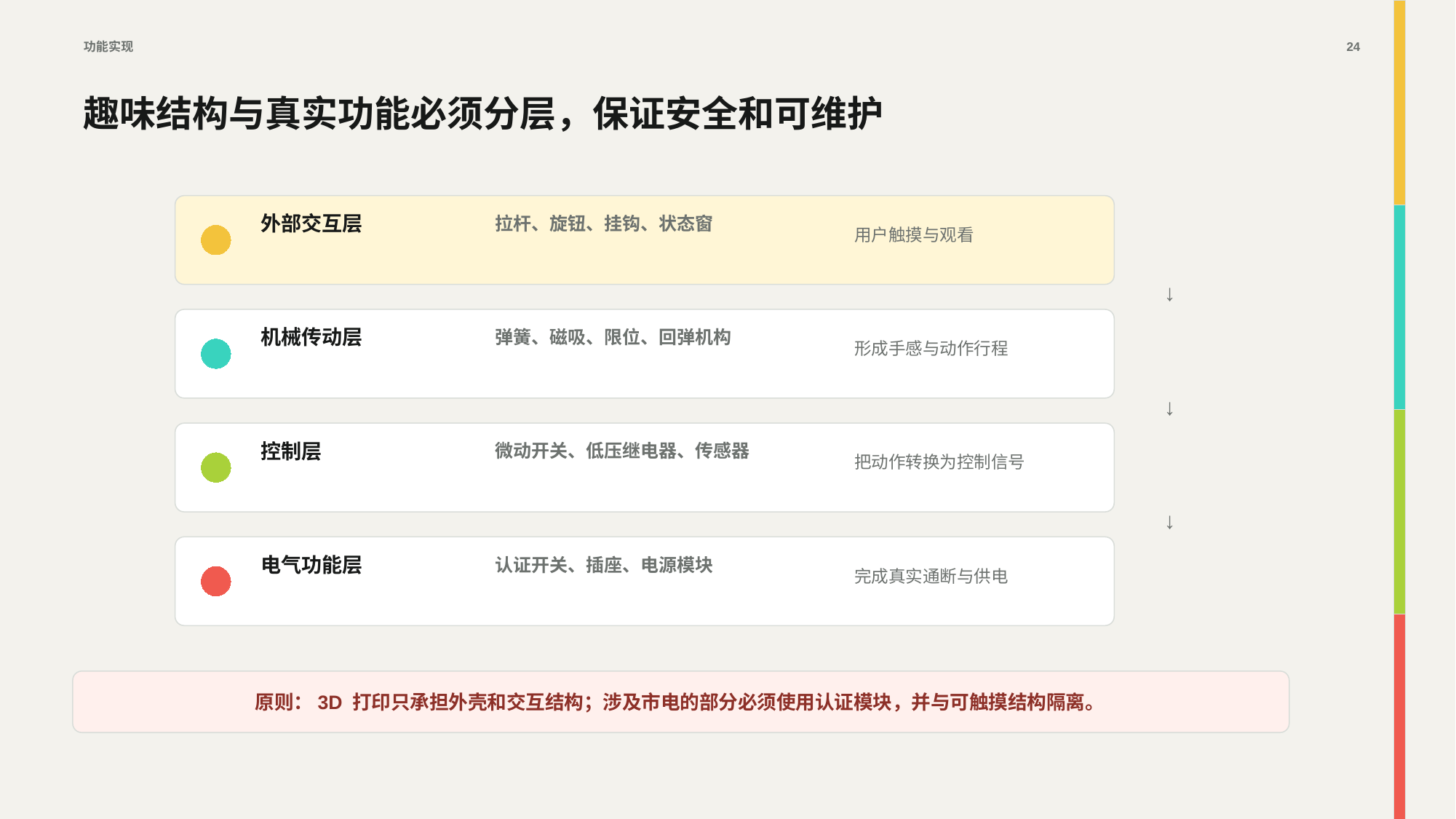

功能实现
24
趣味结构与真实功能必须分层，保证安全和可维护

用户触摸与观看

外部交互层
拉杆、旋钮、挂钩、状态窗

↓

形成手感与动作行程
机械传动层
弹簧、磁吸、限位、回弹机构

↓

把动作转换为控制信号
控制层
微动开关、低压继电器、传感器

↓

完成真实通断与供电
电气功能层
认证开关、插座、电源模块

原则：3D 打印只承担外壳和交互结构；涉及市电的部分必须使用认证模块，并与可触摸结构隔离。